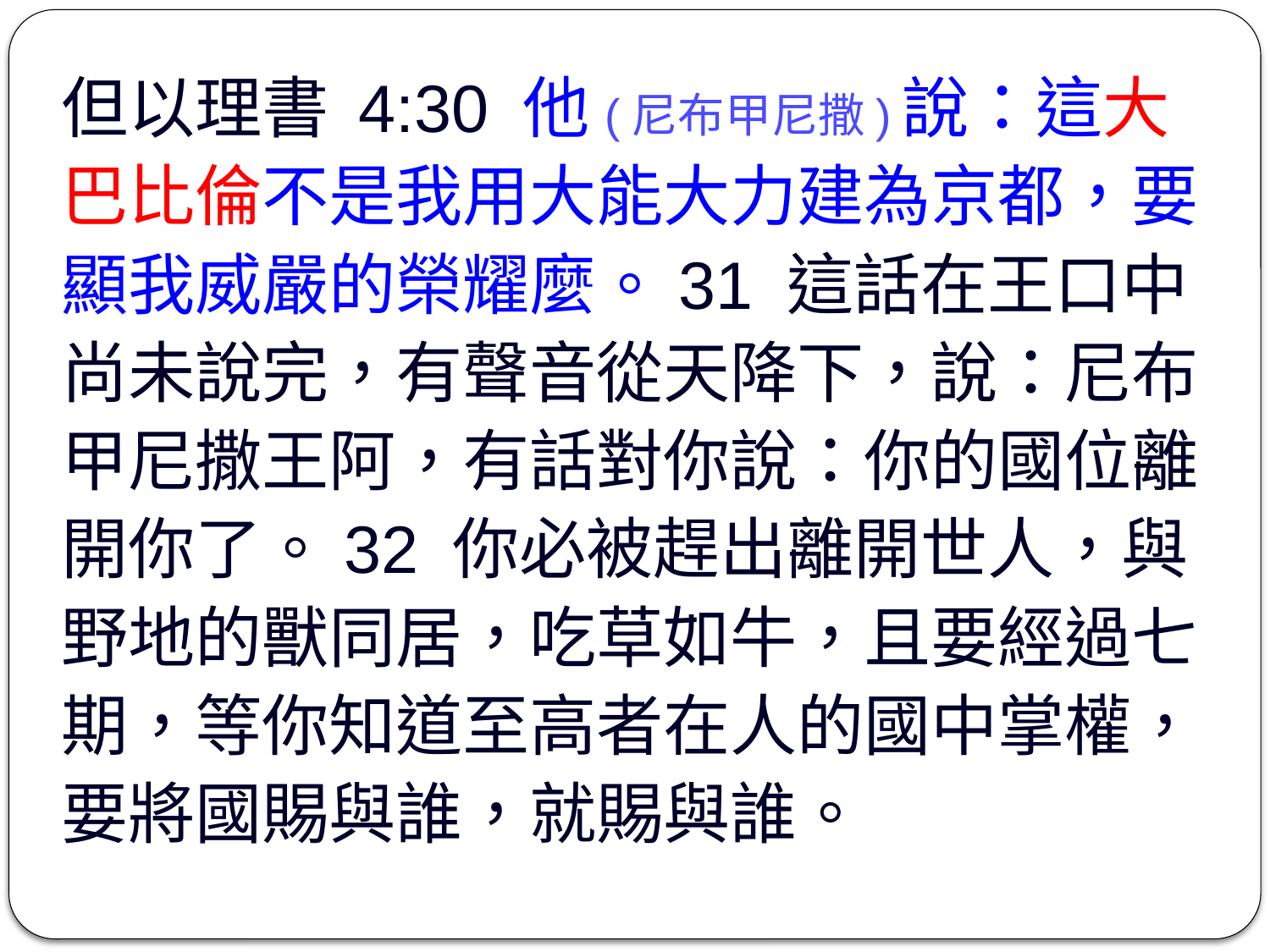

但以理書 4:30 他(尼布甲尼撒)說：這大巴比倫不是我用大能大力建為京都，要顯我威嚴的榮耀麼。31 這話在王口中尚未說完，有聲音從天降下，說：尼布甲尼撒王阿，有話對你說：你的國位離開你了。32 你必被趕出離開世人，與野地的獸同居，吃草如牛，且要經過七期，等你知道至高者在人的國中掌權，要將國賜與誰，就賜與誰。